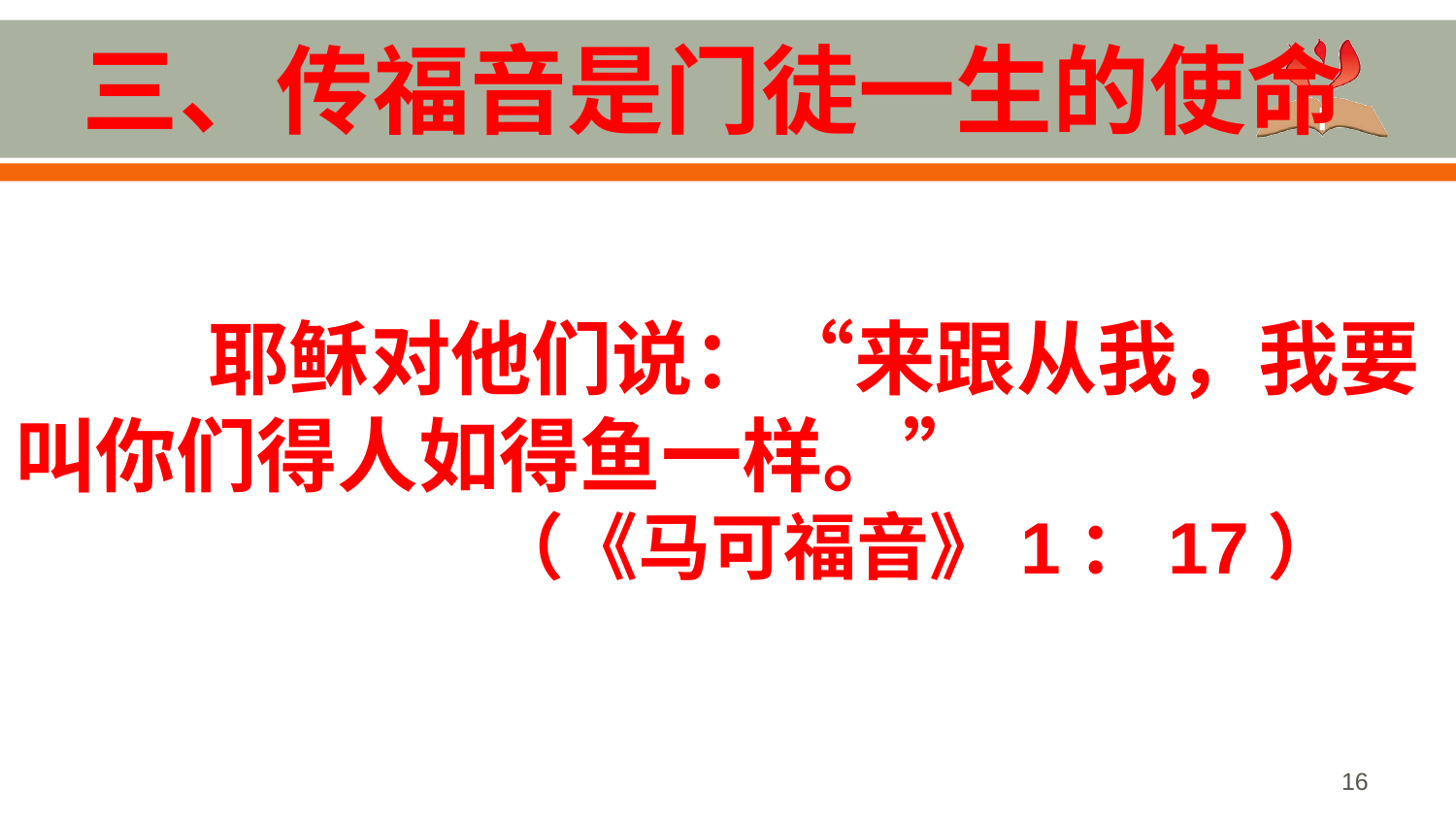

# 三、传福音是门徒一生的使命

      耶稣对他们说：“来跟从我，我要叫你们得人如得鱼一样。”
                             （《马可福音》1：17）
16